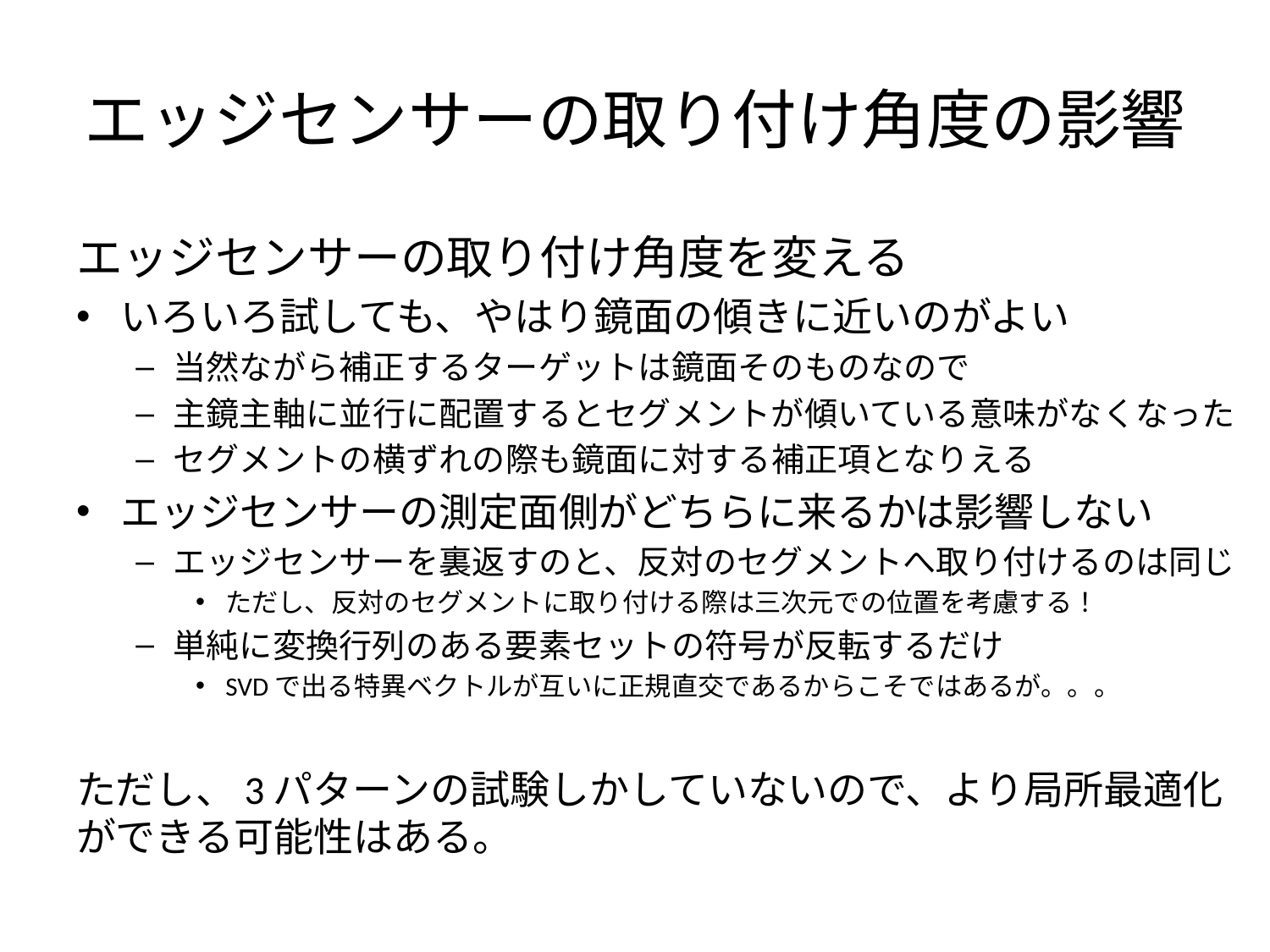

# エッジセンサーの取り付け角度の影響
エッジセンサーの取り付け角度を変える
いろいろ試しても、やはり鏡面の傾きに近いのがよい
当然ながら補正するターゲットは鏡面そのものなので
主鏡主軸に並行に配置するとセグメントが傾いている意味がなくなった
セグメントの横ずれの際も鏡面に対する補正項となりえる
エッジセンサーの測定面側がどちらに来るかは影響しない
エッジセンサーを裏返すのと、反対のセグメントへ取り付けるのは同じ
ただし、反対のセグメントに取り付ける際は三次元での位置を考慮する！
単純に変換行列のある要素セットの符号が反転するだけ
SVDで出る特異ベクトルが互いに正規直交であるからこそではあるが。。。

ただし、3パターンの試験しかしていないので、より局所最適化ができる可能性はある。